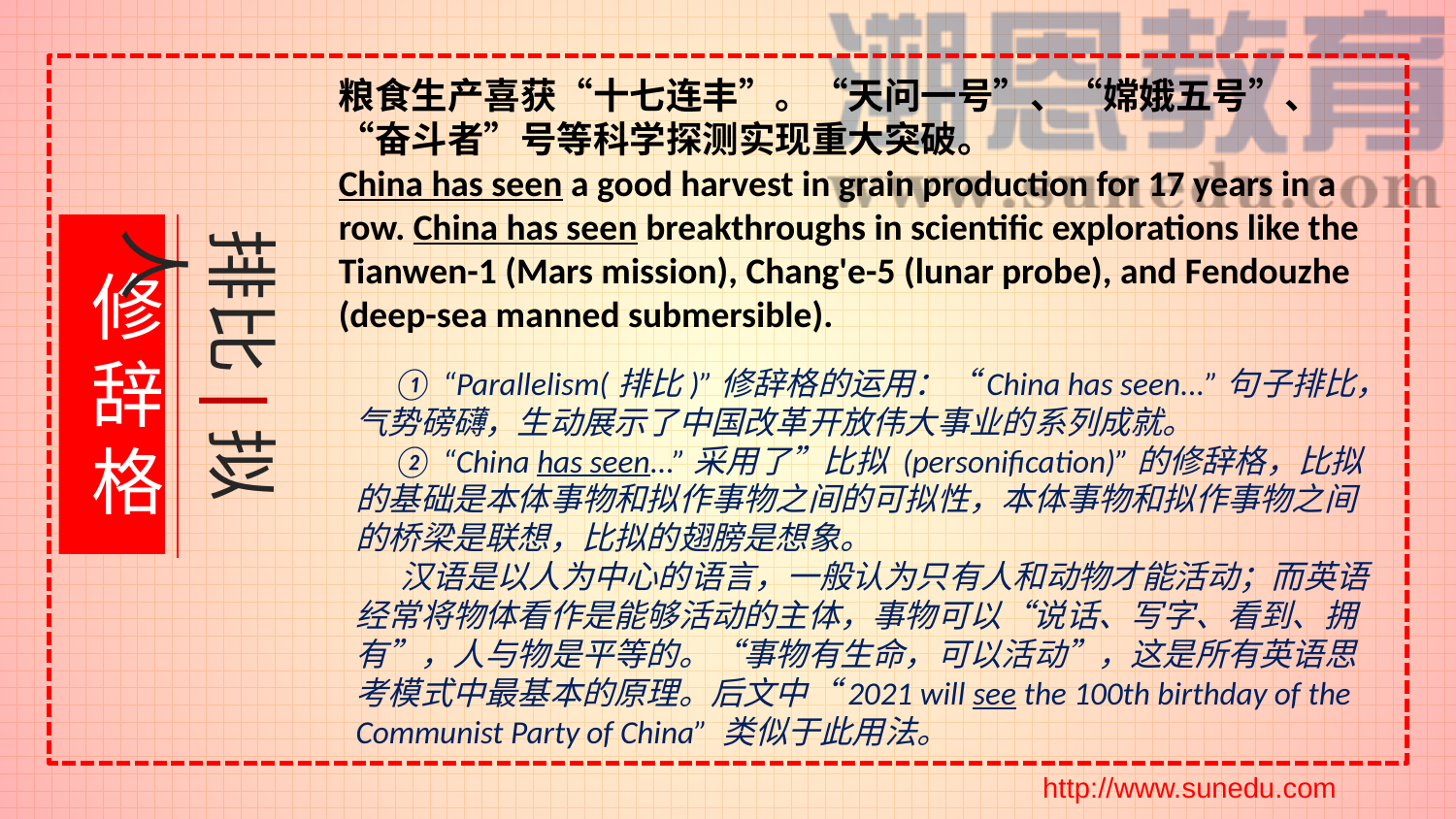

粮食生产喜获“十七连丰”。“天问一号”、“嫦娥五号”、“奋斗者”号等科学探测实现重大突破。
China has seen a good harvest in grain production for 17 years in a row. China has seen breakthroughs in scientific explorations like the Tianwen-1 (Mars mission), Chang'e-5 (lunar probe), and Fendouzhe (deep-sea manned submersible).
排比|拟人

修辞格
     ① “Parallelism(排比)”修辞格的运用：“China has seen...”句子排比，气势磅礴，生动展示了中国改革开放伟大事业的系列成就。
     ② “China has seen...”采用了”比拟 (personification)”的修辞格，比拟的基础是本体事物和拟作事物之间的可拟性，本体事物和拟作事物之间的桥梁是联想，比拟的翅膀是想象。
     汉语是以人为中心的语言，一般认为只有人和动物才能活动；而英语经常将物体看作是能够活动的主体，事物可以“说话、写字、看到、拥有”，人与物是平等的。“事物有生命，可以活动”，这是所有英语思考模式中最基本的原理。后文中“2021 will see the 100th birthday of the Communist Party of China” 类似于此用法。
http://www.sunedu.com